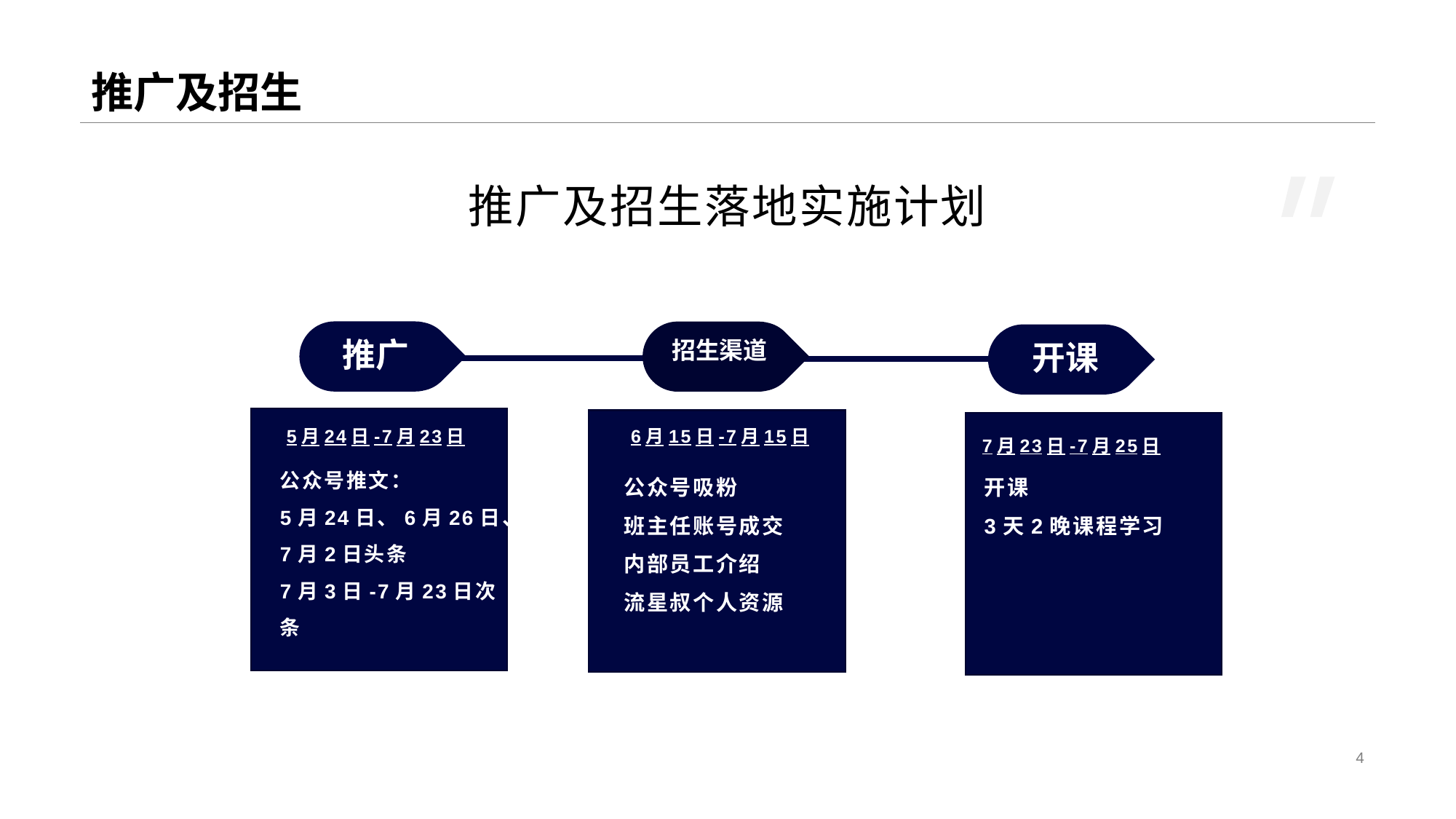

# 推广及招生
推广及招生落地实施计划

推广
开课
5月24日-7月23日
6月15日-7月15日
公众号推文：
5月24日、6月26日、
7月2日头条
7月3日-7月23日次条

公众号吸粉
班主任账号成交
内部员工介绍
流星叔个人资源
开课
3天2晚课程学习
招生渠道

7月23日-7月25日
4